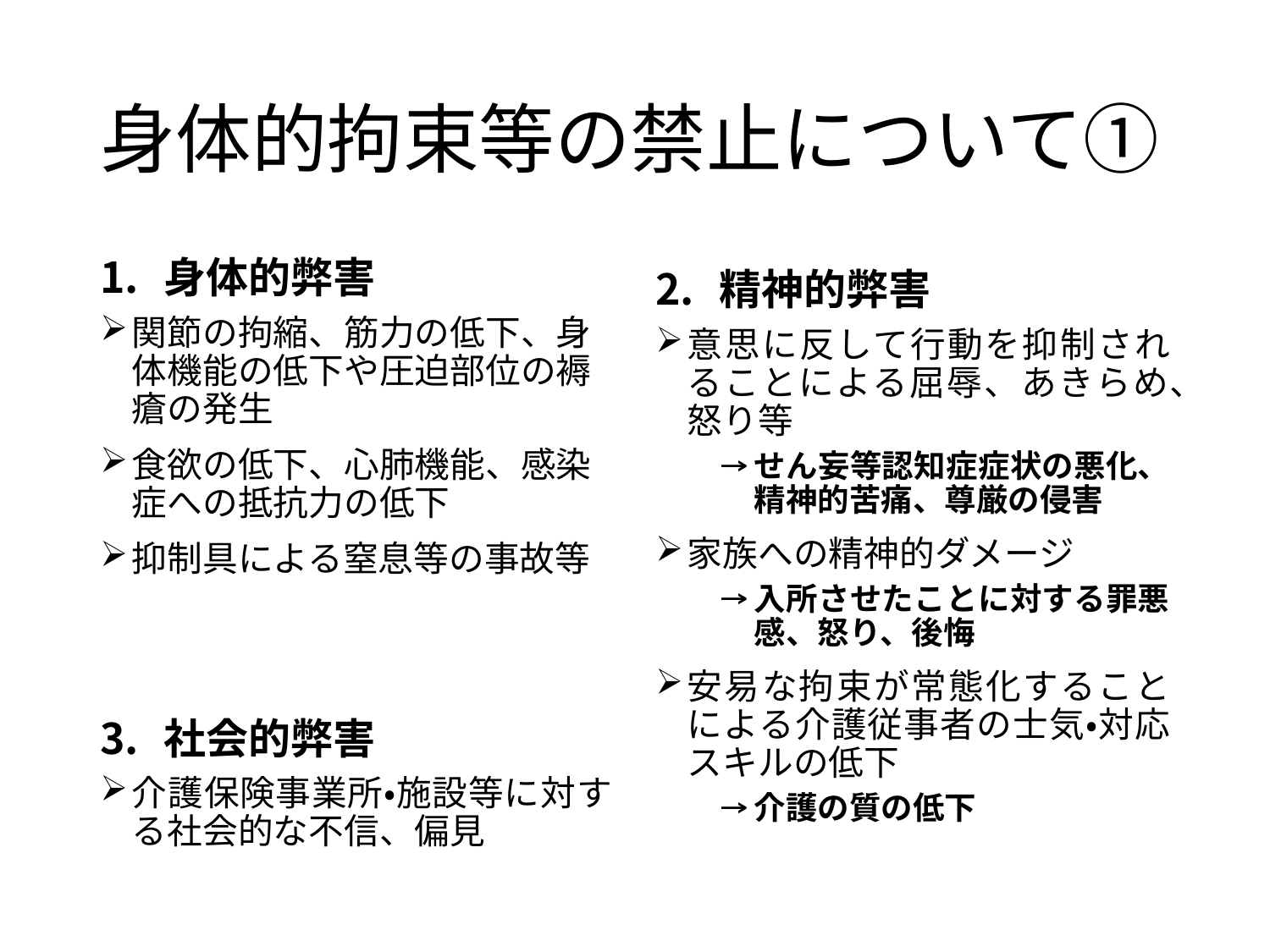

# 身体的拘束等の禁止について①
身体的弊害
精神的弊害
関節の拘縮、筋力の低下、身体機能の低下や圧迫部位の褥瘡の発生
食欲の低下、心肺機能、感染症への抵抗力の低下
抑制具による窒息等の事故等
意思に反して行動を抑制されることによる屈辱、あきらめ、怒り等
せん妄等認知症症状の悪化、精神的苦痛、尊厳の侵害
家族への精神的ダメージ
入所させたことに対する罪悪感、怒り、後悔
安易な拘束が常態化することによる介護従事者の士気・対応スキルの低下
介護の質の低下
社会的弊害
介護保険事業所・施設等に対する社会的な不信、偏見